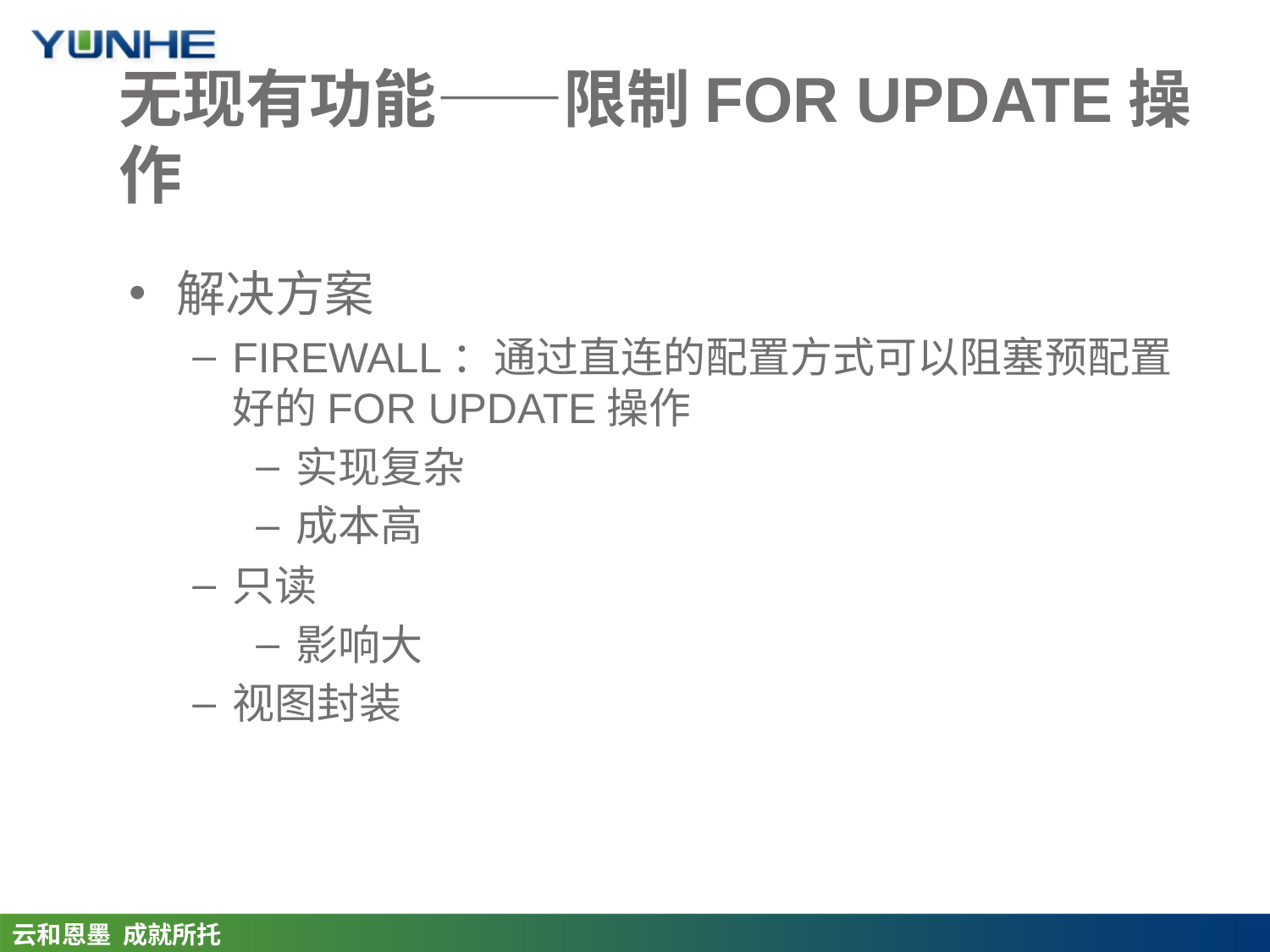

# 无现有功能——限制FOR UPDATE操作
解决方案
FIREWALL：通过直连的配置方式可以阻塞预配置好的FOR UPDATE操作
实现复杂
成本高
只读
影响大
视图封装